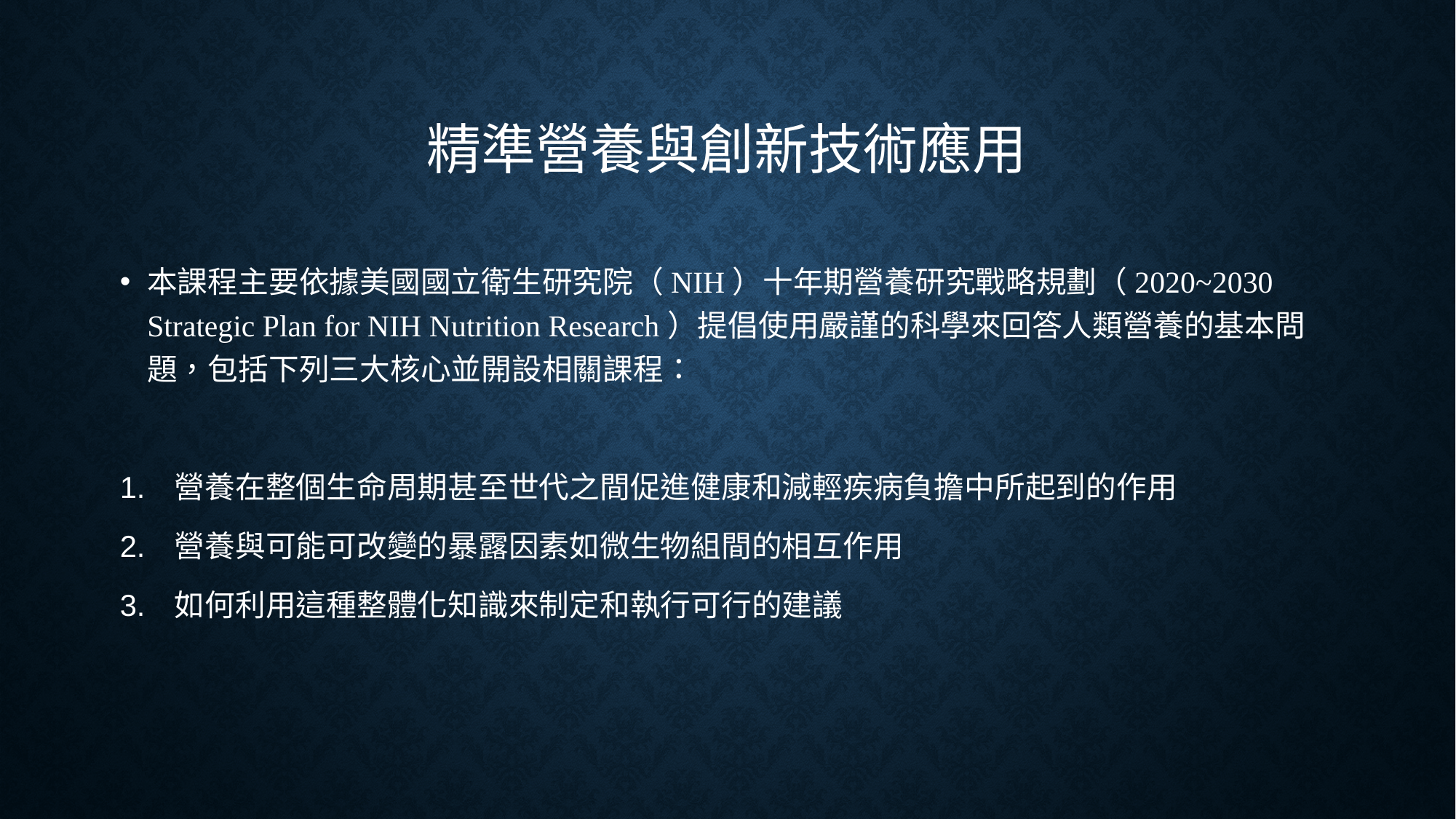

# 精準營養與創新技術應用
本課程主要依據美國國立衛生研究院（NIH）十年期營養研究戰略規劃（2020~2030 Strategic Plan for NIH Nutrition Research）提倡使用嚴謹的科學來回答人類營養的基本問題，包括下列三大核心並開設相關課程：

營養在整個生命周期甚至世代之間促進健康和減輕疾病負擔中所起到的作用
營養與可能可改變的暴露因素如微生物組間的相互作用
如何利用這種整體化知識來制定和執行可行的建議